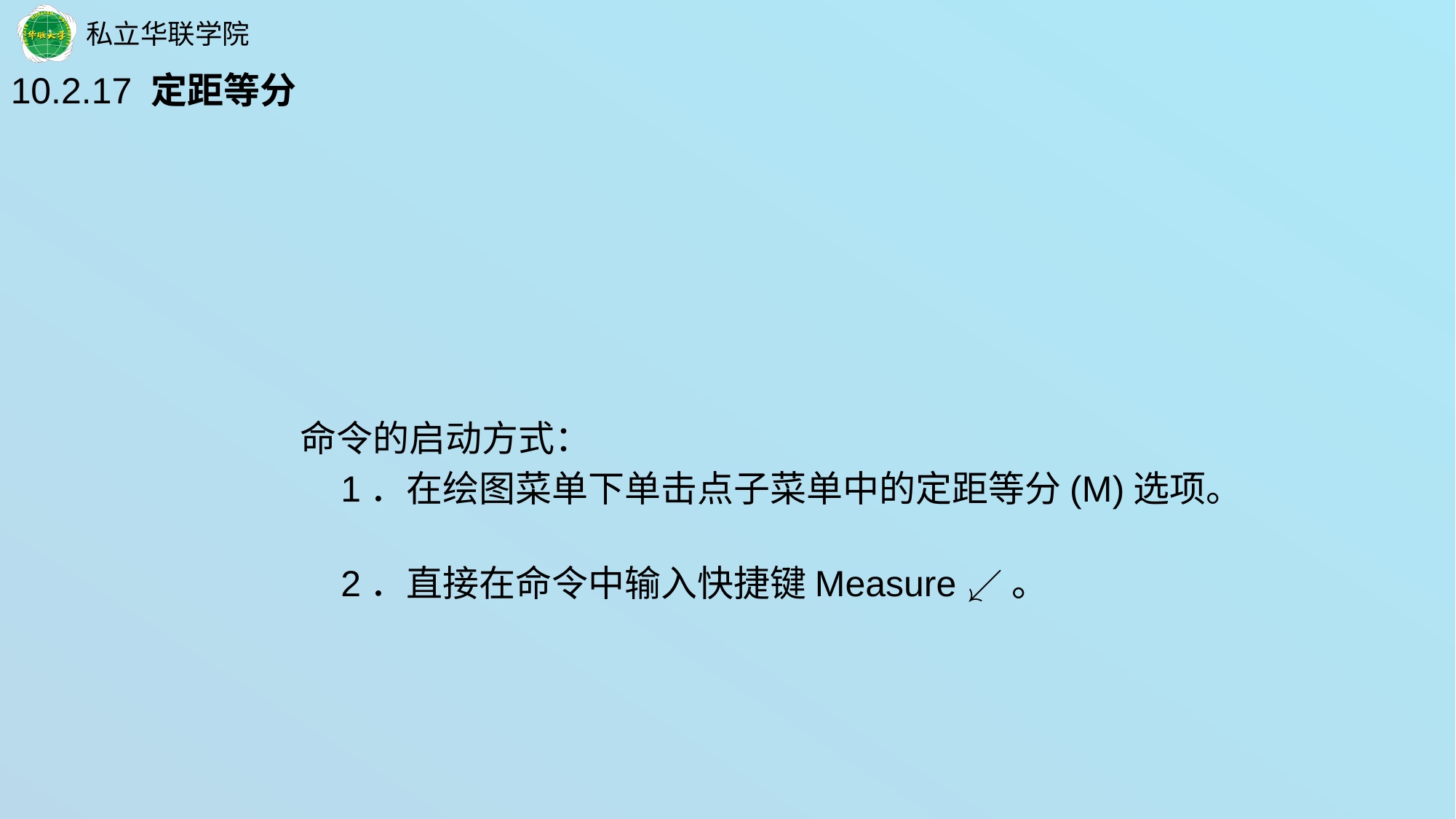

10.2.17 定距等分
命令的启动方式：
    1．在绘图菜单下单击点子菜单中的定距等分(M)选项。
    2．直接在命令中输入快捷键Measure ↙。